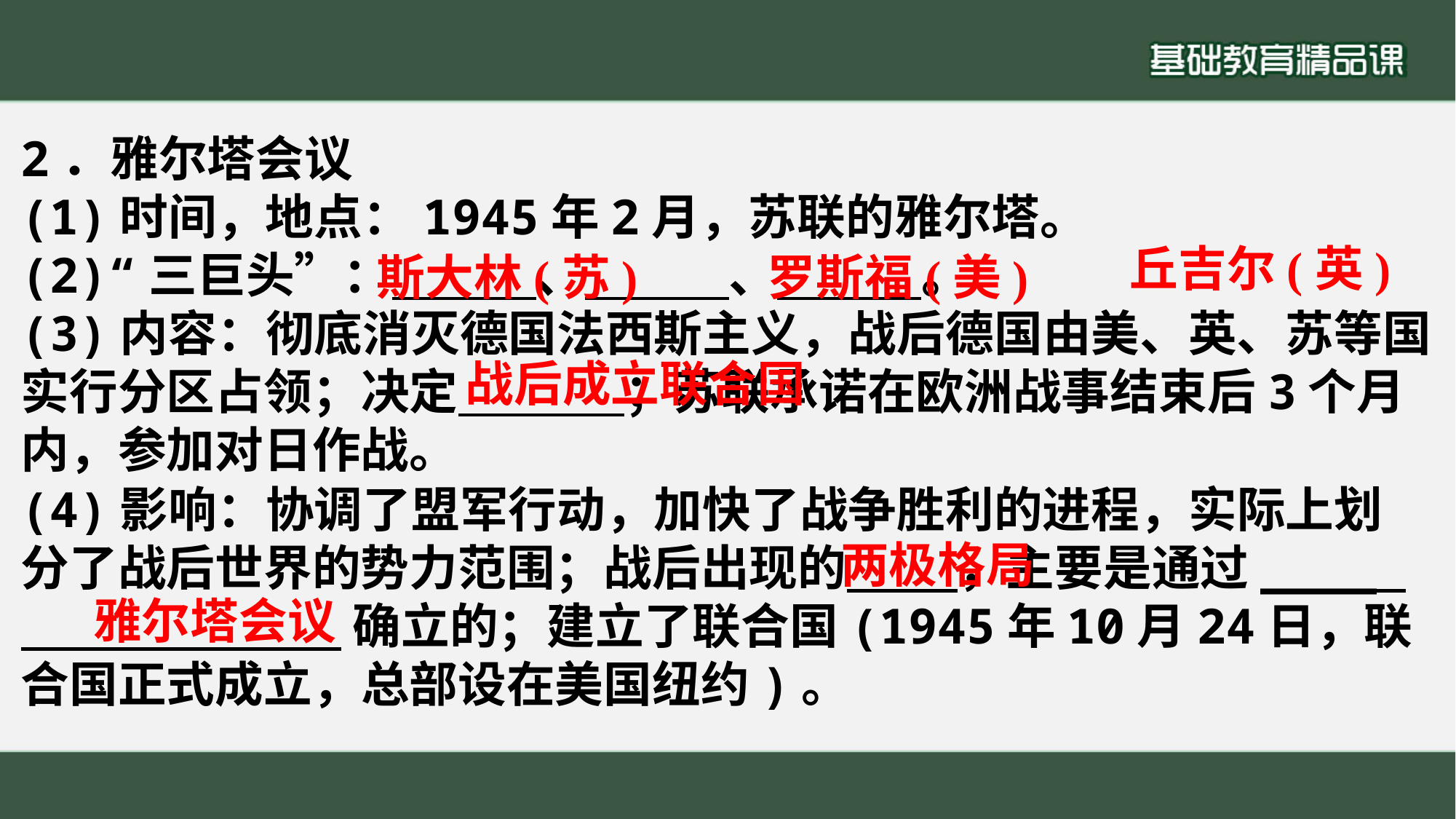

2．雅尔塔会议(1)时间，地点：1945年2月，苏联的雅尔塔。(2)“三巨头”：             、             、             。(3)内容：彻底消灭德国法西斯主义，战后德国由美、英、苏等国实行分区占领；决定               ；苏联承诺在欧洲战事结束后3个月内，参加对日作战。
丘吉尔(英)
斯大林(苏)
罗斯福(美)
战后成立联合国
(4)影响：协调了盟军行动，加快了战争胜利的进程，实际上划分了战后世界的势力范围；战后出现的          ，主要是通过____             确立的；建立了联合国(1945年10月24日，联合国正式成立，总部设在美国纽约)。
两极格局
雅尔塔会议